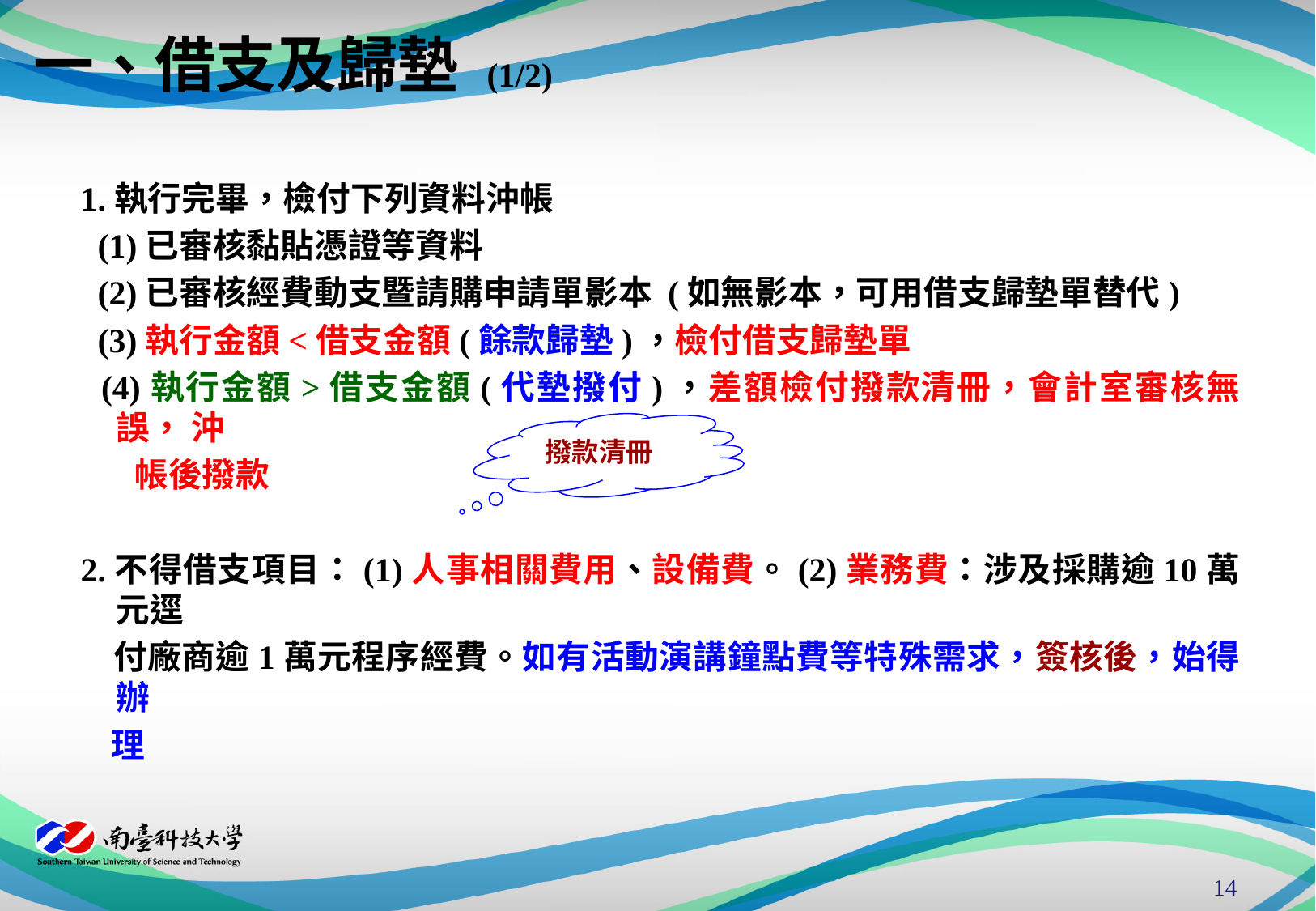

# 一、借支及歸墊 (1/2)
1.執行完畢，檢付下列資料沖帳
  (1)已審核黏貼憑證等資料
  (2)已審核經費動支暨請購申請單影本 (如無影本，可用借支歸墊單替代)
  (3)執行金額<借支金額(餘款歸墊)，檢付借支歸墊單
  (4)執行金額>借支金額(代墊撥付)，差額檢付撥款清冊，會計室審核無誤， 沖
      帳後撥款

2.不得借支項目：(1)人事相關費用、設備費。(2)業務費：涉及採購逾10萬元逕
   付廠商逾1萬元程序經費。如有活動演講鐘點費等特殊需求，簽核後，始得辦
   理

撥款清冊

14